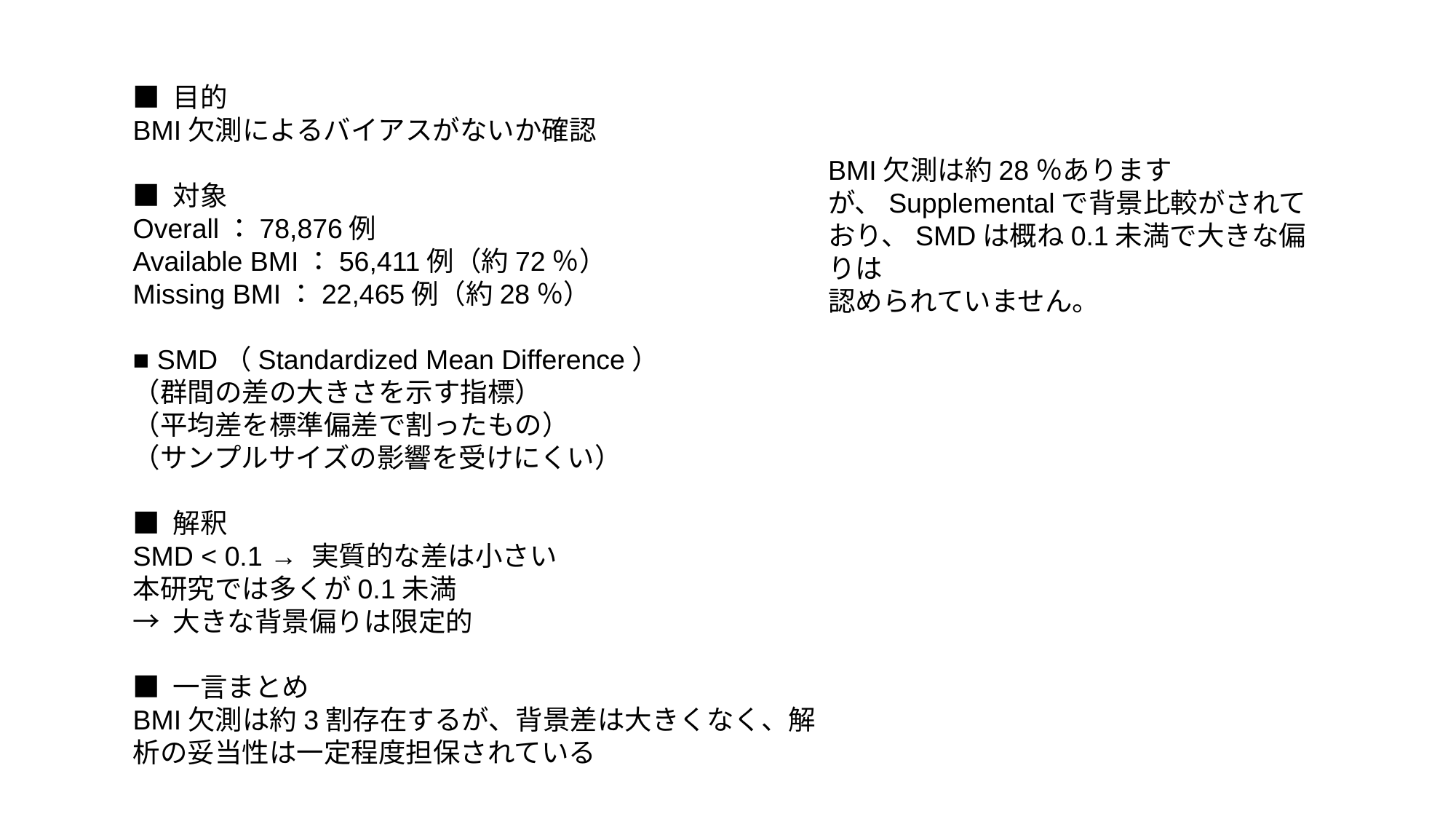

■ 目的
BMI欠測によるバイアスがないか確認

■ 対象
Overall：78,876例
Available BMI：56,411例（約72％）
Missing BMI：22,465例（約28％）

■ SMD（Standardized Mean Difference）
（群間の差の大きさを示す指標）
（平均差を標準偏差で割ったもの）
（サンプルサイズの影響を受けにくい）

■ 解釈
SMD < 0.1 → 実質的な差は小さい
本研究では多くが0.1未満
→ 大きな背景偏りは限定的

■ 一言まとめ
BMI欠測は約3割存在するが、背景差は大きくなく、解析の妥当性は一定程度担保されている
BMI欠測は約28％ありますが、Supplementalで背景比較がされており、SMDは概ね0.1未満で大きな偏りは
認められていません。